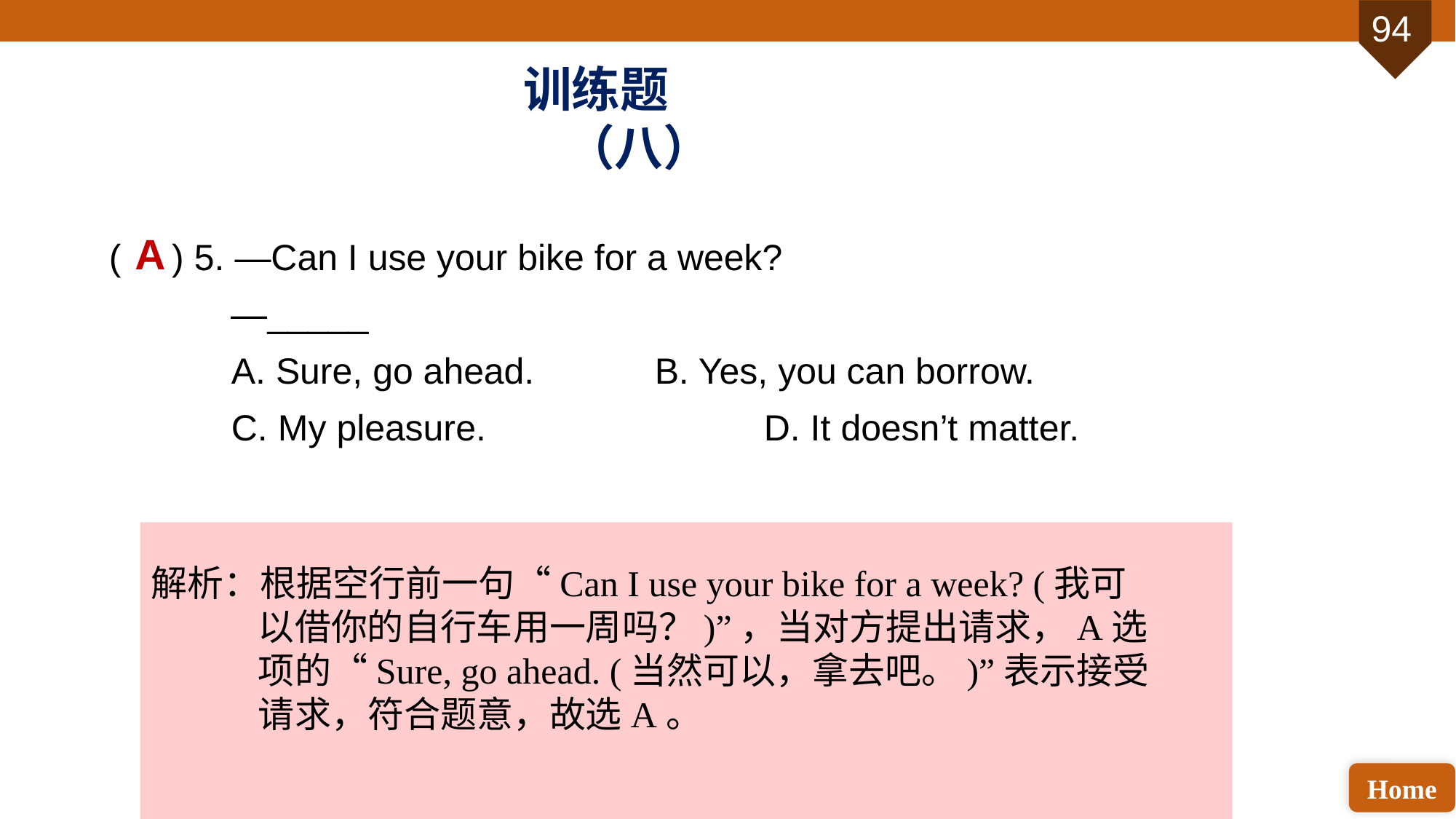

训练题（八）
(     ) 5. —Can I use your bike for a week?
            —_____
            A. Sure, go ahead. 		B. Yes, you can borrow.
            C. My pleasure. 			D. It doesn’t matter.
A

解析：根据空行前一句“Can I use your bike for a week? (我可以借你的自行车用一周吗？)”，当对方提出请求，A选项的“Sure, go ahead. (当然可以，拿去吧。)”表示接受请求，符合题意，故选A。